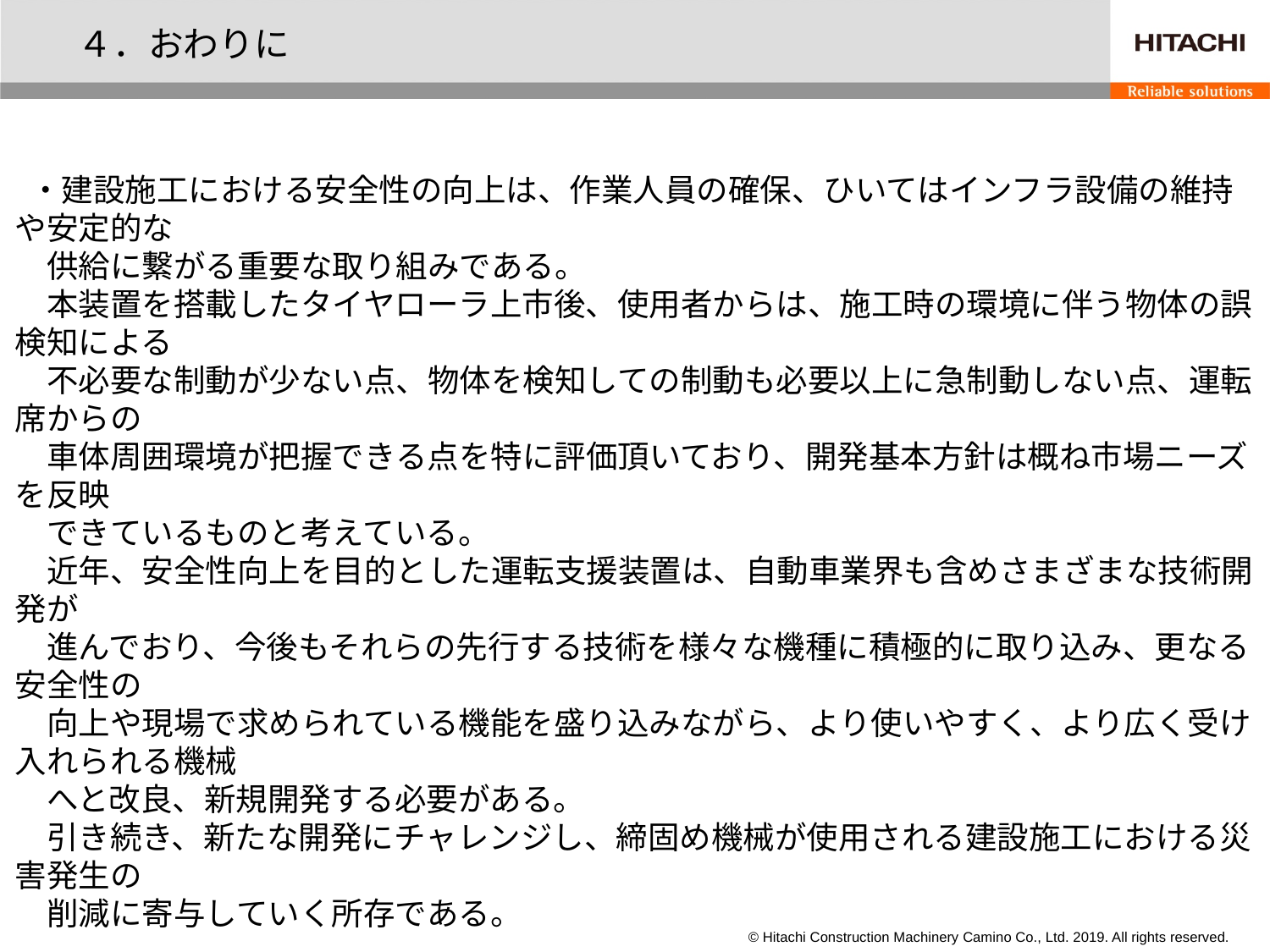

４．おわりに
 ・建設施工における安全性の向上は、作業人員の確保、ひいてはインフラ設備の維持や安定的な
　供給に繋がる重要な取り組みである。
　本装置を搭載したタイヤローラ上市後、使用者からは、施工時の環境に伴う物体の誤検知による
　不必要な制動が少ない点、物体を検知しての制動も必要以上に急制動しない点、運転席からの
　車体周囲環境が把握できる点を特に評価頂いており、開発基本方針は概ね市場ニーズを反映
　できているものと考えている。
　近年、安全性向上を目的とした運転支援装置は、自動車業界も含めさまざまな技術開発が
　進んでおり、今後もそれらの先行する技術を様々な機種に積極的に取り込み、更なる安全性の
　向上や現場で求められている機能を盛り込みながら、より使いやすく、より広く受け入れられる機械
　へと改良、新規開発する必要がある。
　引き続き、新たな開発にチャレンジし、締固め機械が使用される建設施工における災害発生の
　削減に寄与していく所存である。